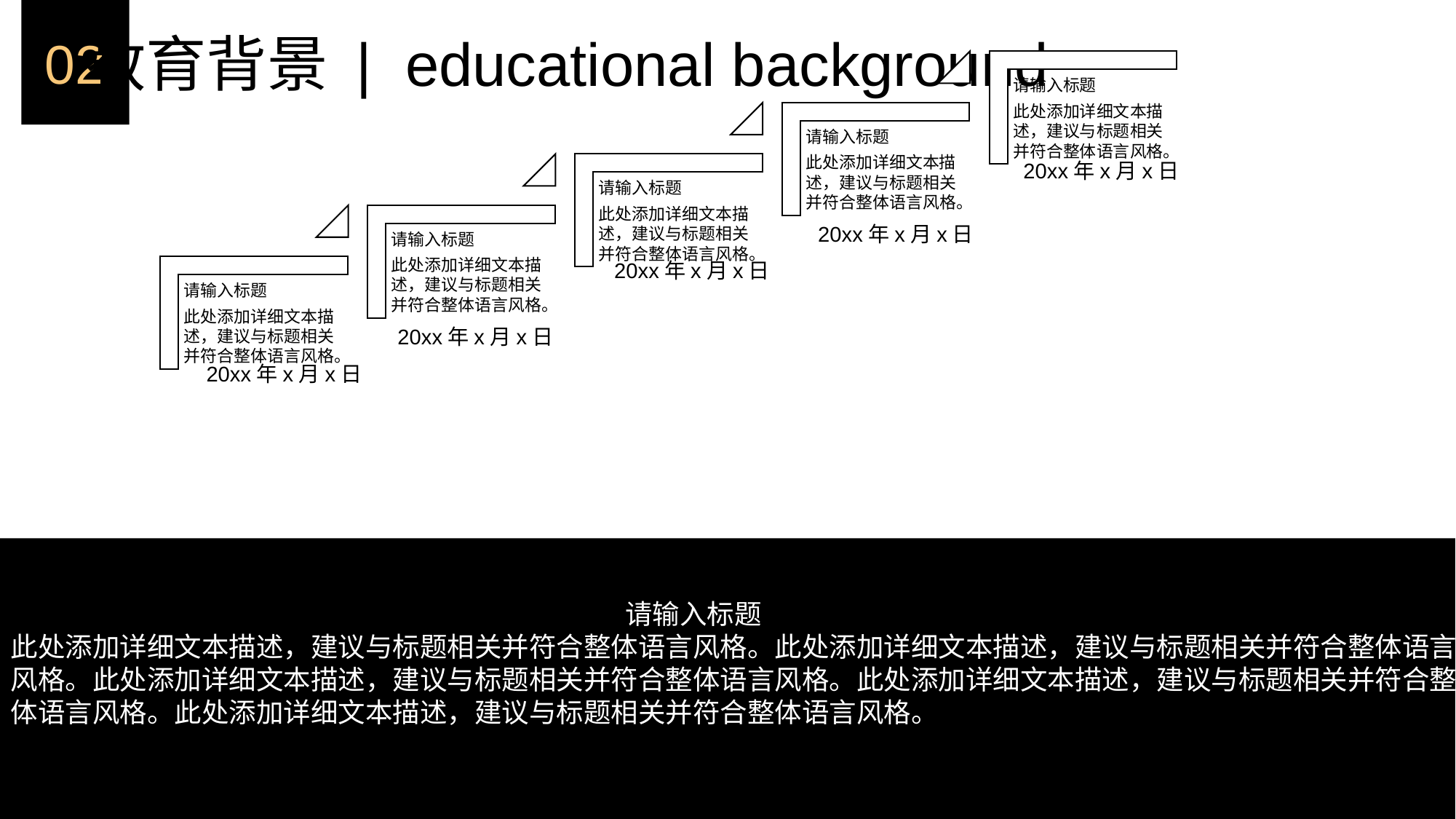

02
教育背景 |  educational background
请输入标题
此处添加详细文本描述，建议与标题相关并符合整体语言风格。

请输入标题
此处添加详细文本描述，建议与标题相关并符合整体语言风格。

请输入标题
此处添加详细文本描述，建议与标题相关并符合整体语言风格。

请输入标题
此处添加详细文本描述，建议与标题相关并符合整体语言风格。

请输入标题
此处添加详细文本描述，建议与标题相关并符合整体语言风格。

请添加您的工作经历，或者在校期间曾参加或完成的项目或活动
20xx年x月x日
20xx年x月x日
20xx年x月x日
20xx年x月x日
20xx年x月x日
请输入标题
此处添加详细文本描述，建议与标题相关并符合整体语言风格。此处添加详细文本描述，建议与标题相关并符合整体语言风格。此处添加详细文本描述，建议与标题相关并符合整体语言风格。此处添加详细文本描述，建议与标题相关并符合整体语言风格。此处添加详细文本描述，建议与标题相关并符合整体语言风格。